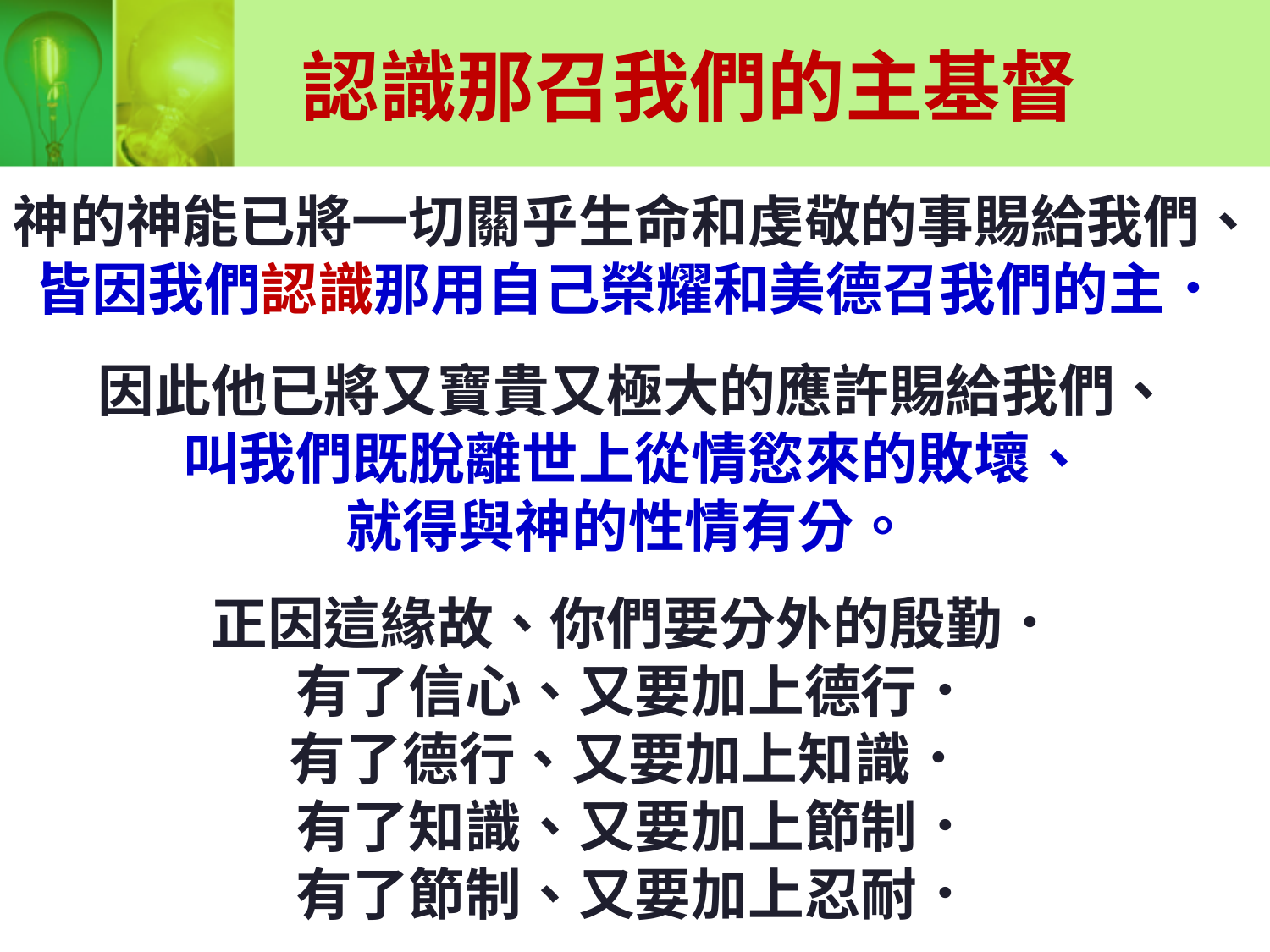

認識那召我們的主基督
神的神能已將一切關乎生命和虔敬的事賜給我們、
皆因我們認識那用自己榮耀和美德召我們的主．

因此他已將又寶貴又極大的應許賜給我們、
叫我們既脫離世上從情慾來的敗壞、
就得與神的性情有分。

正因這緣故、你們要分外的殷勤．
有了信心、又要加上德行．
有了德行、又要加上知識．
有了知識、又要加上節制．
有了節制、又要加上忍耐．